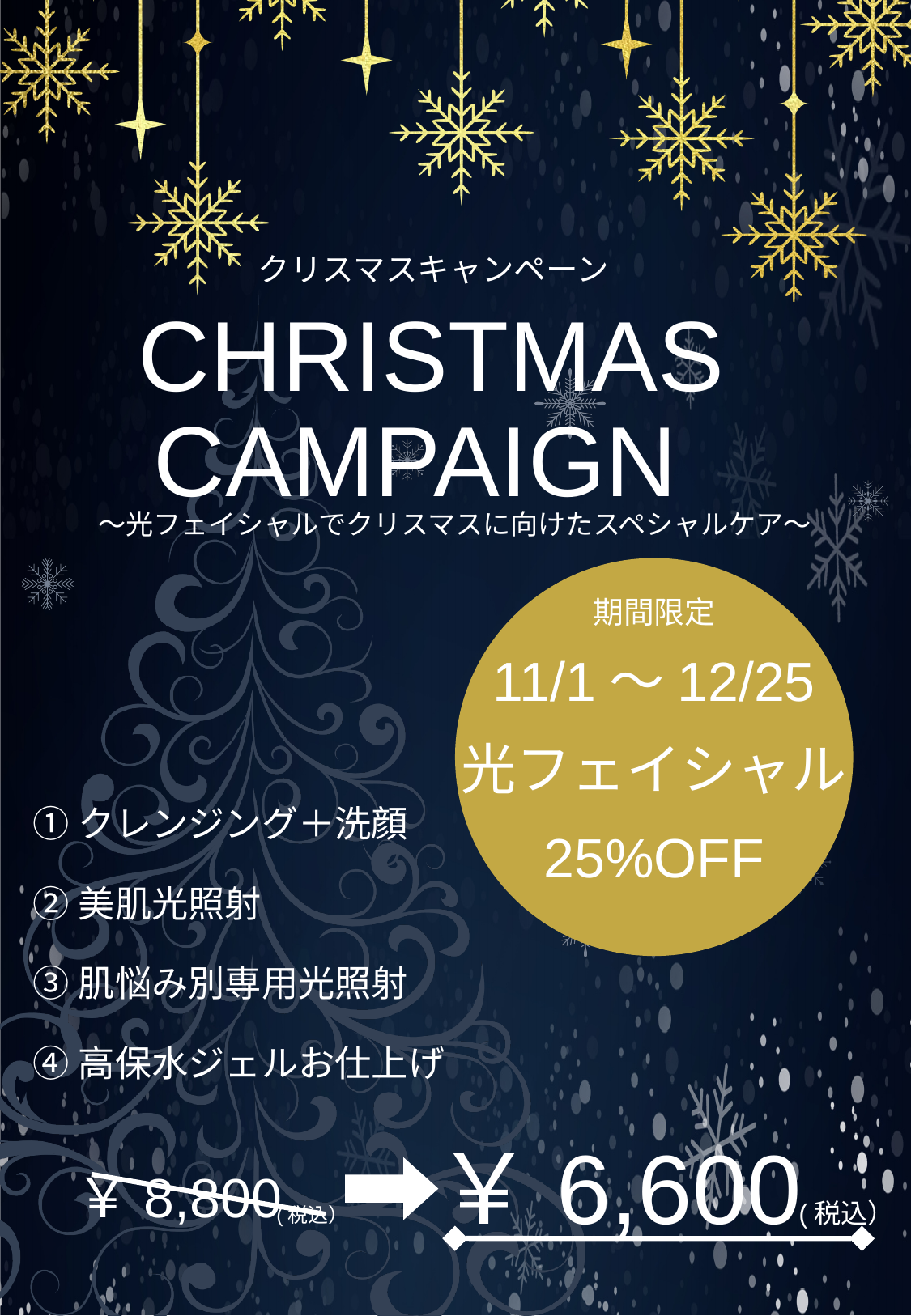

クリスマスキャンペーン
CHRISTMAS
CAMPAIGN

～光フェイシャルでクリスマスに向けたスペシャルケア～

期間限定
11/1～12/25
光フェイシャル
①クレンジング＋洗顔
②美肌光照射
③肌悩み別専用光照射
④高保水ジェルお仕上げ
25%OFF

￥6,600
(税込）
￥8,800
(税込）